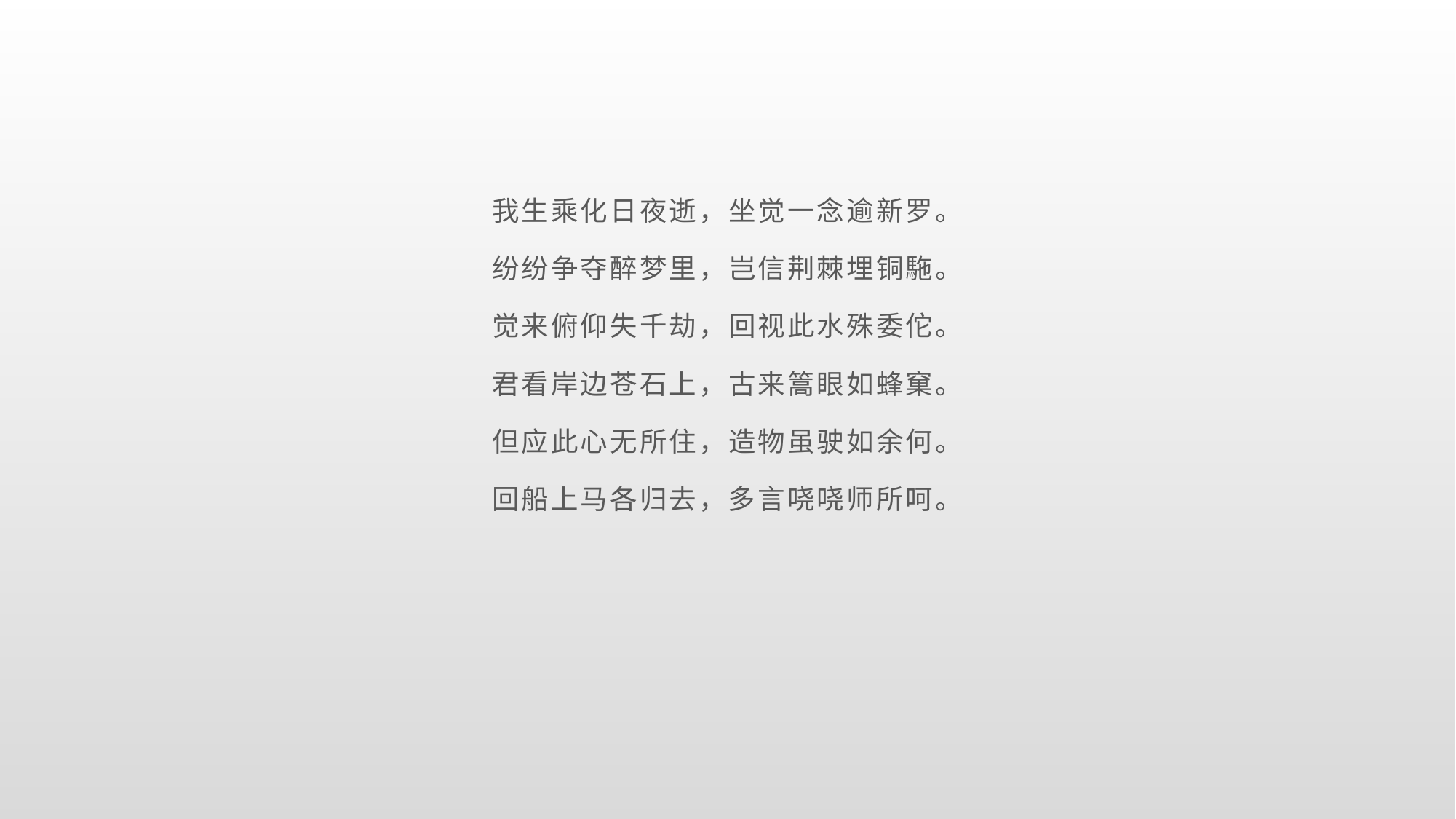

#
我生乘化日夜逝，坐觉一念逾新罗。
纷纷争夺醉梦里，岂信荆棘埋铜駞。
觉来俯仰失千劫，回视此水殊委佗。
君看岸边苍石上，古来篙眼如蜂窠。
但应此心无所住，造物虽驶如余何。
回船上马各归去，多言哓哓师所呵。